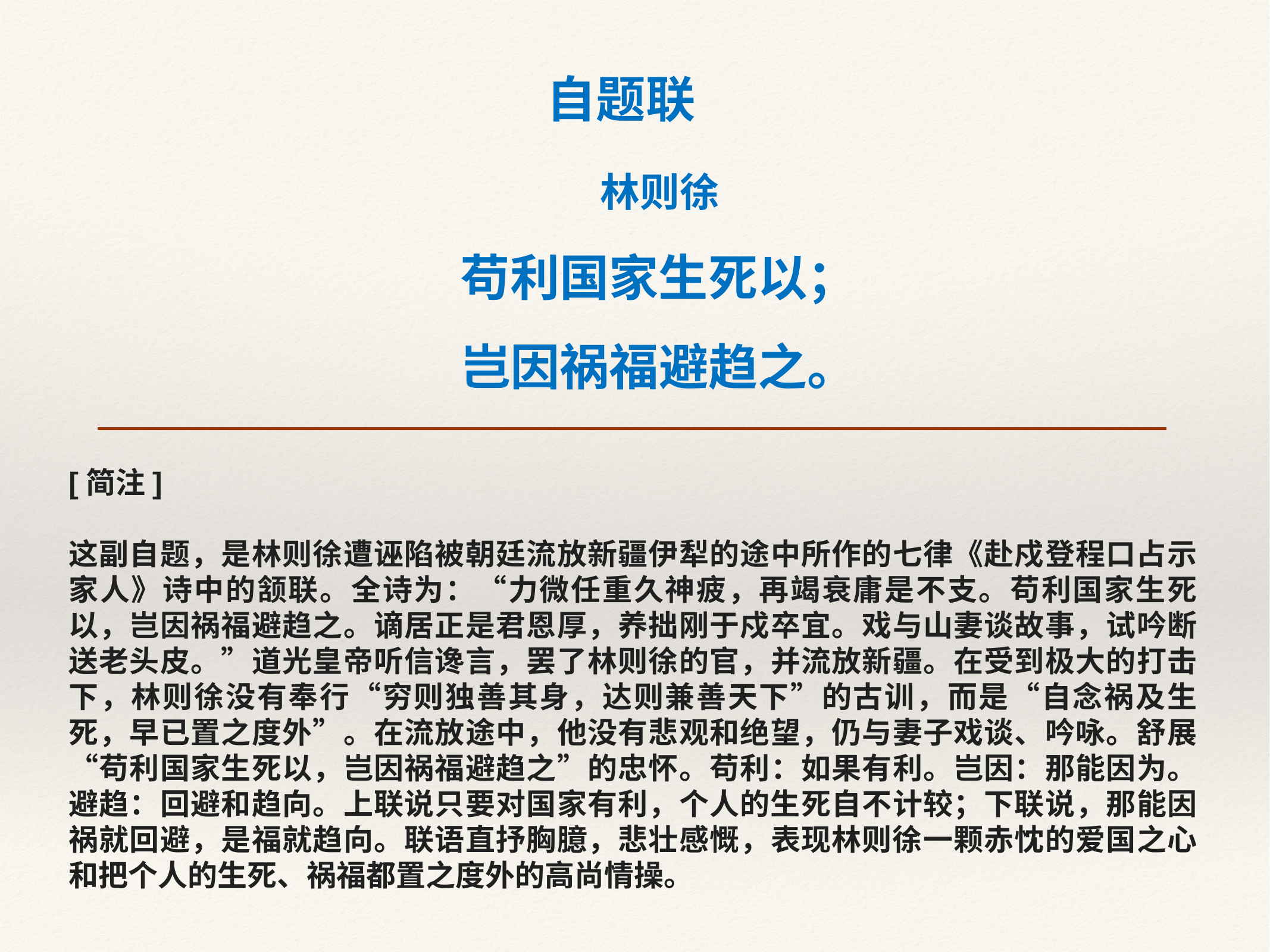

自题联
林则徐
苟利国家生死以；
岂因祸福避趋之。

[简注]

这副自题，是林则徐遭诬陷被朝廷流放新疆伊犁的途中所作的七律《赴戍登程口占示家人》诗中的颔联。全诗为：“力微任重久神疲，再竭衰庸是不支。苟利国家生死以，岂因祸福避趋之。谪居正是君恩厚，养拙刚于戍卒宜。戏与山妻谈故事，试吟断送老头皮。”道光皇帝听信谗言，罢了林则徐的官，并流放新疆。在受到极大的打击下，林则徐没有奉行“穷则独善其身，达则兼善天下”的古训，而是“自念祸及生死，早已置之度外”。在流放途中，他没有悲观和绝望，仍与妻子戏谈、吟咏。舒展“苟利国家生死以，岂因祸福避趋之”的忠怀。苟利：如果有利。岂因：那能因为。避趋：回避和趋向。上联说只要对国家有利，个人的生死自不计较；下联说，那能因祸就回避，是福就趋向。联语直抒胸臆，悲壮感慨，表现林则徐一颗赤忱的爱国之心和把个人的生死、祸福都置之度外的高尚情操。